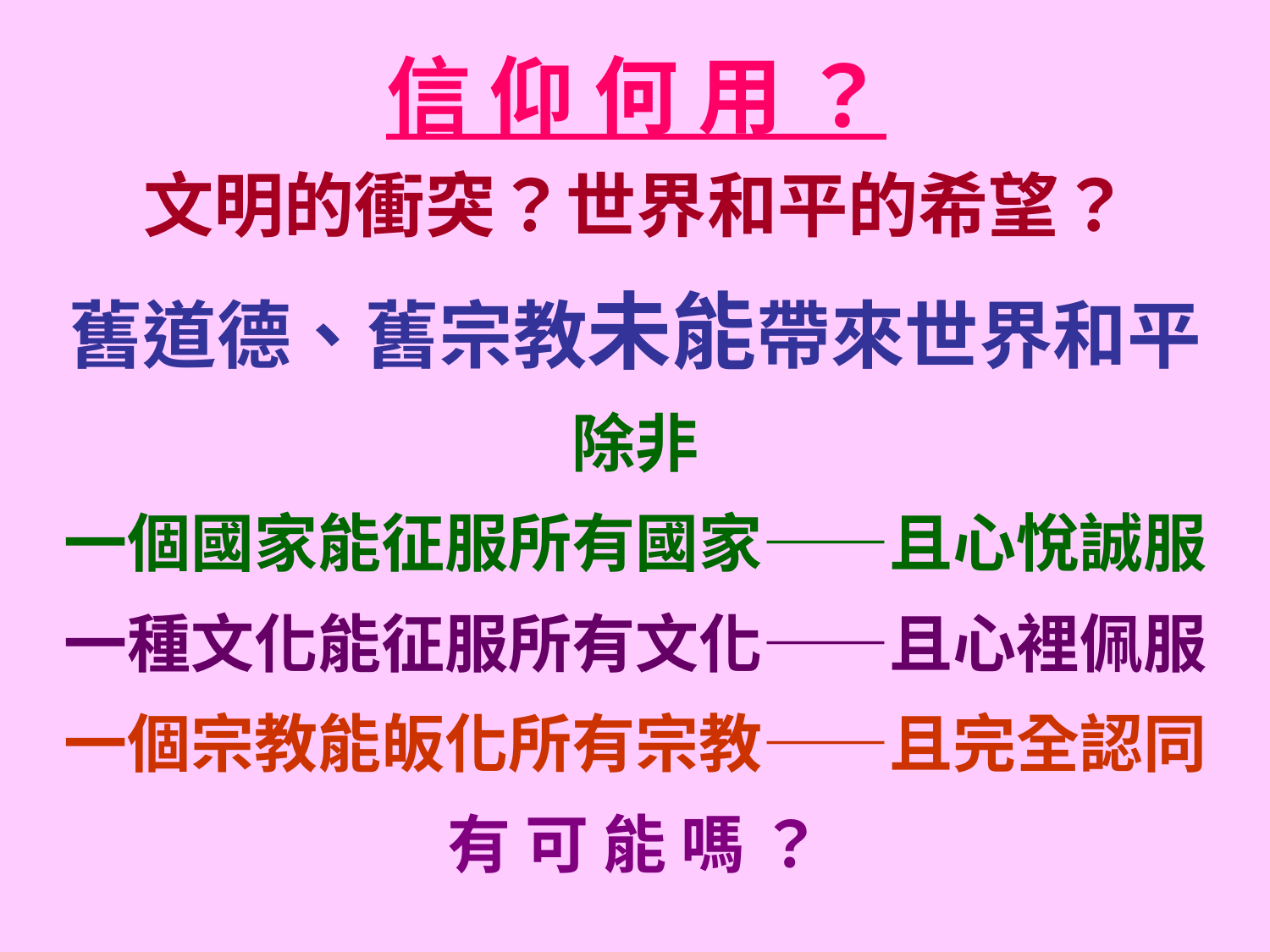

# 信 仰 何 用 ？ 文明的衝突？世界和平的希望？
舊道德、舊宗教未能帶來世界和平
除非
一個國家能征服所有國家——且心悅誠服
一種文化能征服所有文化——且心裡佩服
一個宗教能皈化所有宗教——且完全認同
有 可 能 嗎 ？